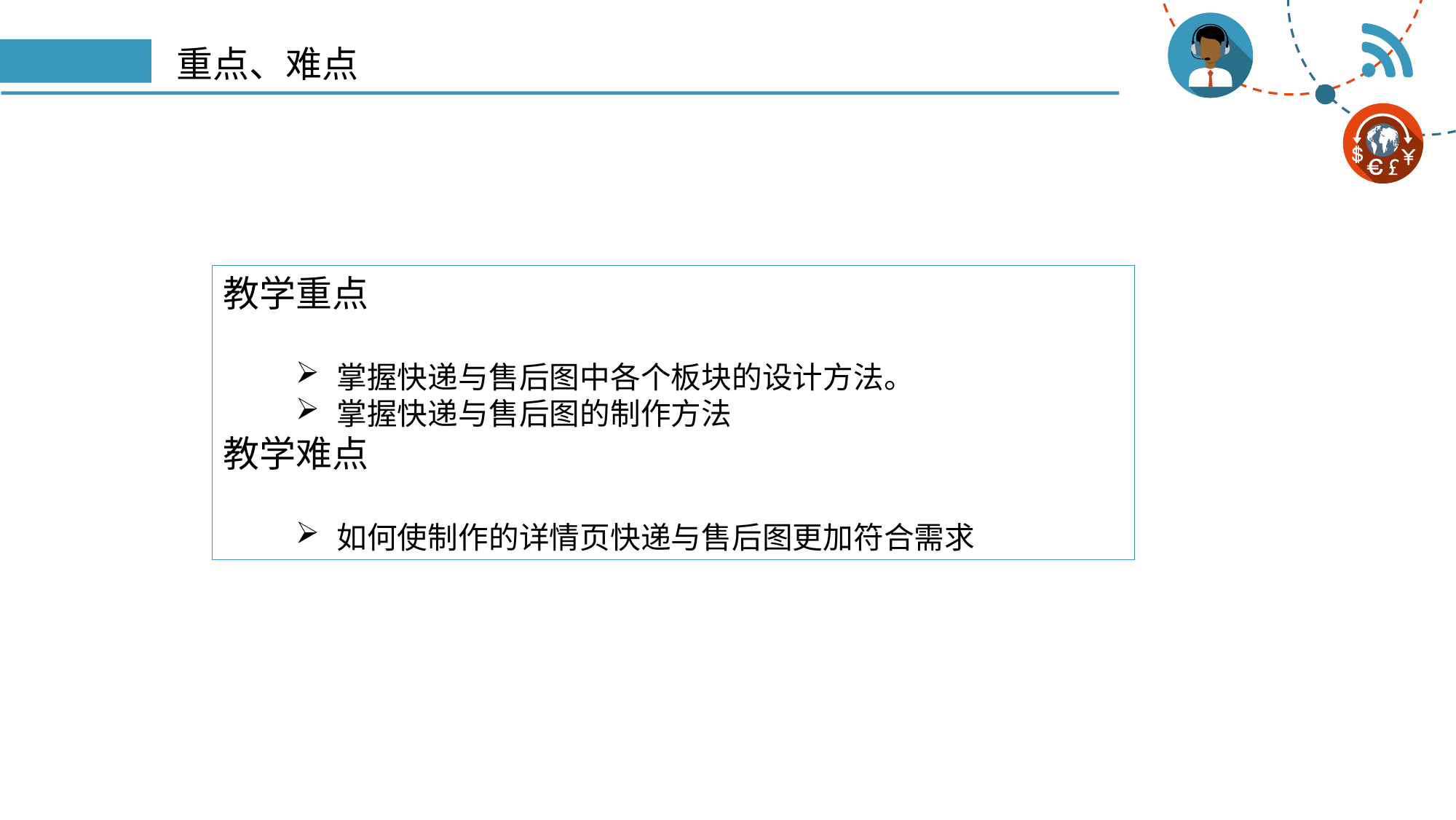

# 重点、难点
教学重点

掌握快递与售后图中各个板块的设计方法。
掌握快递与售后图的制作方法
教学难点

如何使制作的详情页快递与售后图更加符合需求